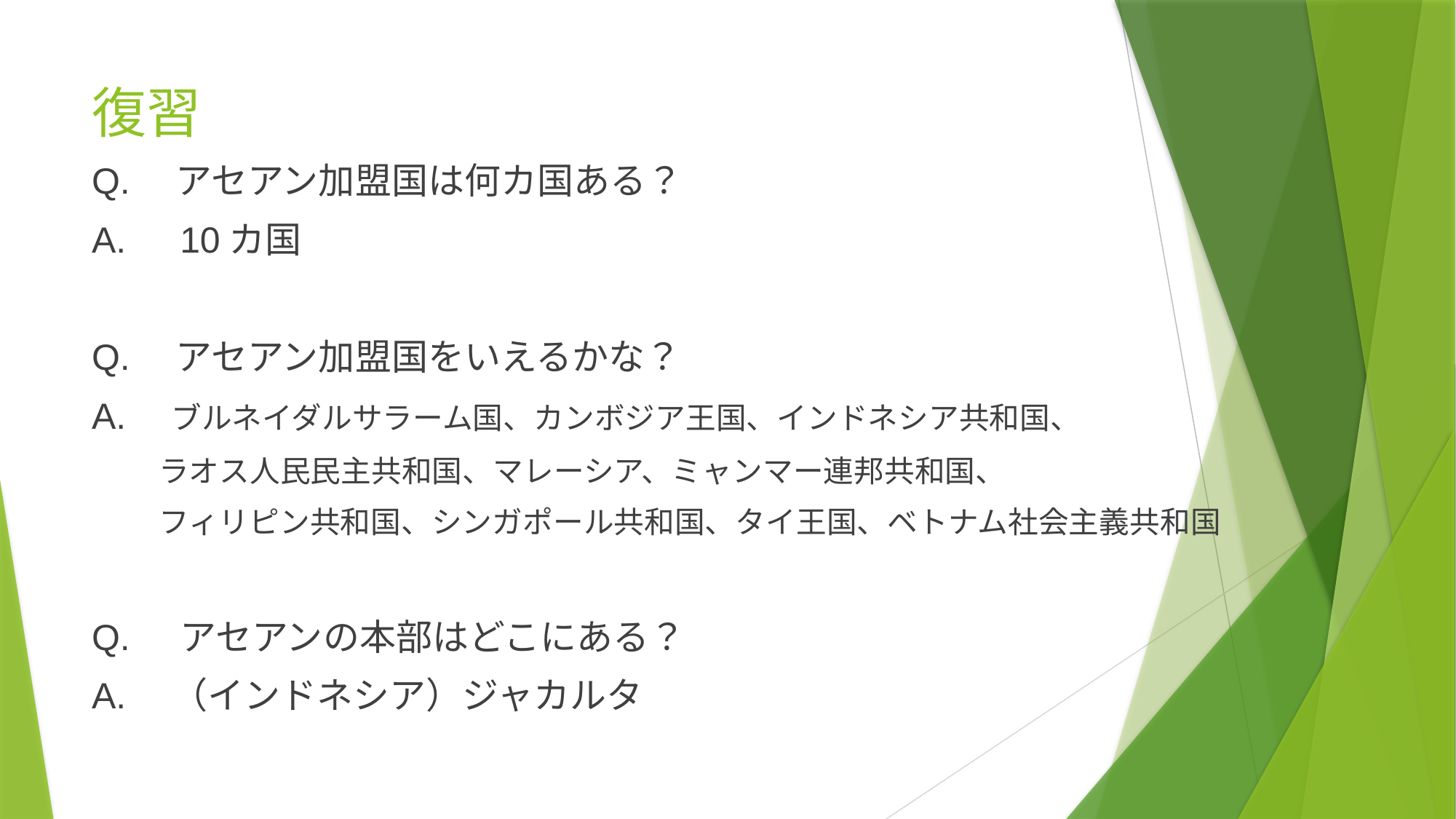

# 復習
Q.　アセアン加盟国は何カ国ある？
A.　10カ国

Q.　アセアン加盟国をいえるかな？
A.　ブルネイダルサラーム国、カンボジア王国、インドネシア共和国、
　　  ラオス人民民主共和国、マレーシア、ミャンマー連邦共和国、
　　  フィリピン共和国、シンガポール共和国、タイ王国、ベトナム社会主義共和国

Q.    アセアンの本部はどこにある？
A.　（インドネシア）ジャカルタ